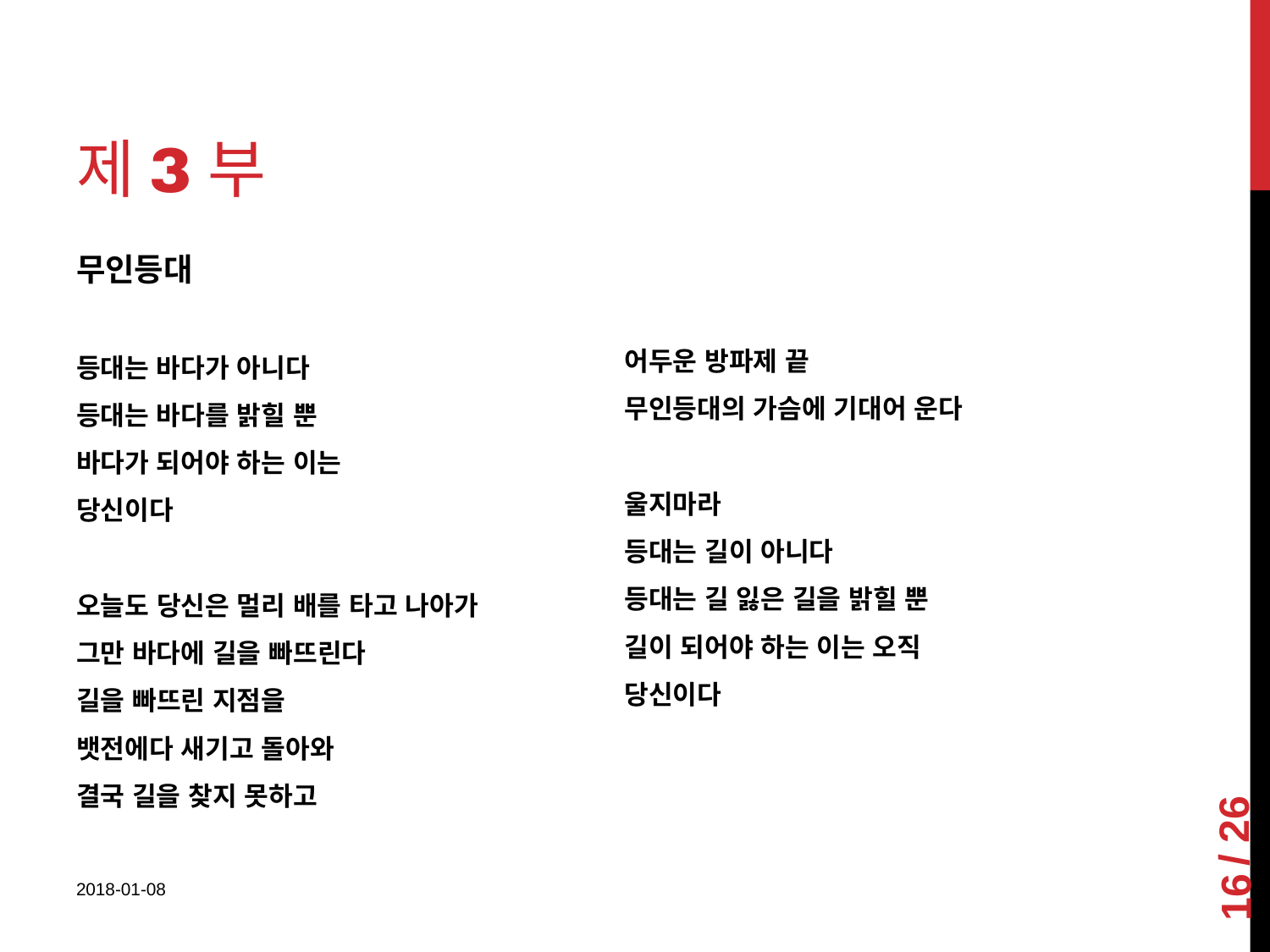

# 제3부
무인등대

등대는 바다가 아니다
등대는 바다를 밝힐 뿐
바다가 되어야 하는 이는
당신이다

오늘도 당신은 멀리 배를 타고 나아가
그만 바다에 길을 빠뜨린다
길을 빠뜨린 지점을
뱃전에다 새기고 돌아와
결국 길을 찾지 못하고

어두운 방파제 끝
무인등대의 가슴에 기대어 운다

울지마라
등대는 길이 아니다
등대는 길 잃은 길을 밝힐 뿐
길이 되어야 하는 이는 오직
당신이다
16
2018-01-08